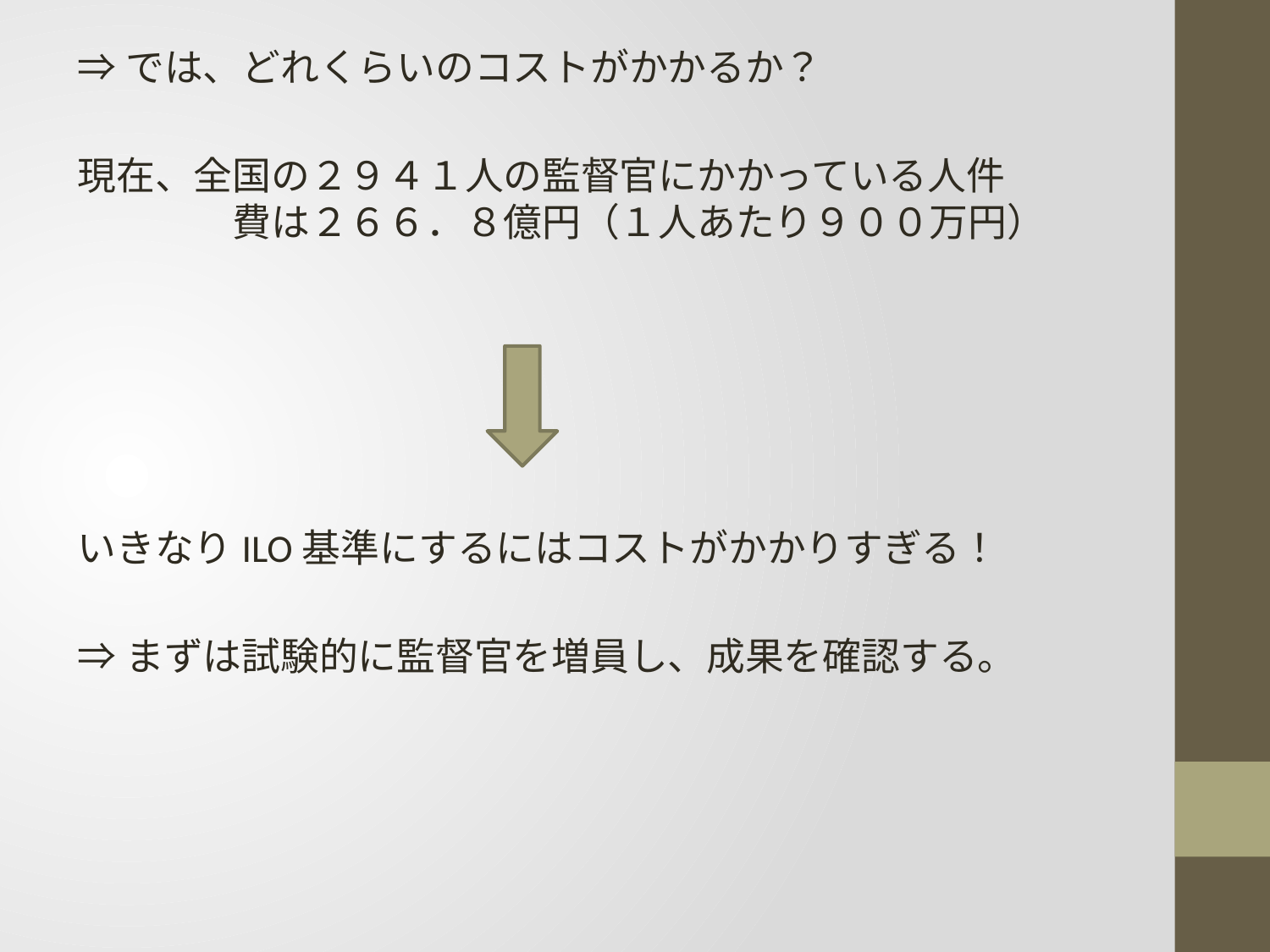

⇒では、どれくらいのコストがかかるか？

現在、全国の２９４１人の監督官にかかっている人件          　　　　　　費は２６６．８億円（１人あたり９００万円）

いきなりILO基準にするにはコストがかかりすぎる！

⇒まずは試験的に監督官を増員し、成果を確認する。